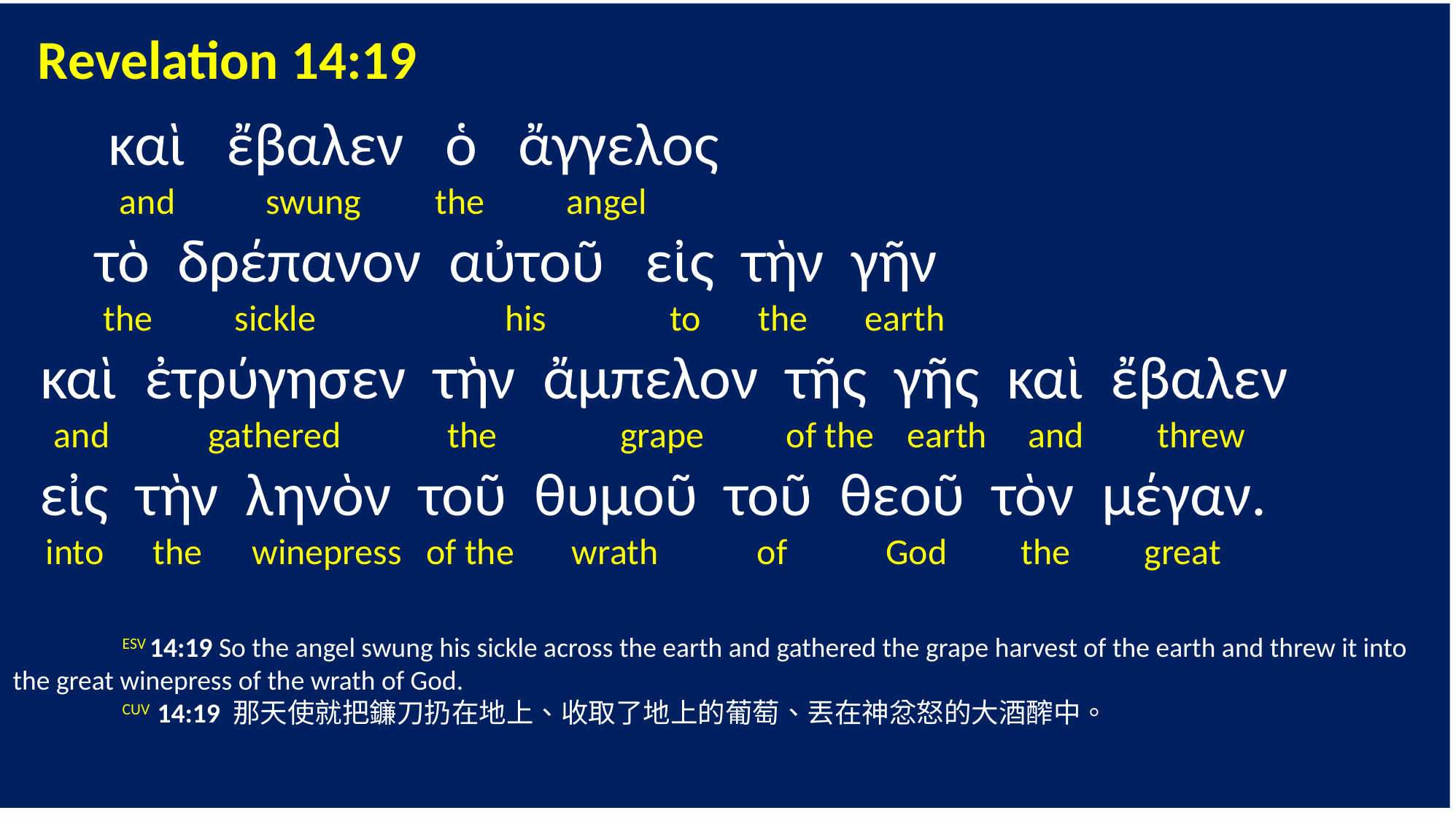

Revelation 14:19

       καὶ   ἔβαλεν   ὁ   ἄγγελος
             and           swung         the          angel
      τὸ  δρέπανον  αὐτοῦ   εἰς  τὴν  γῆν
           the          sickle                       his               to       the       earth
  καὶ  ἐτρύγησεν  τὴν  ἄμπελον  τῆς  γῆς  καὶ  ἔβαλεν
     and            gathered             the               grape          of the    earth     and         threw
  εἰς  τὴν  ληνὸν  τοῦ  θυμοῦ  τοῦ  θεοῦ  τὸν  μέγαν.
    into      the      winepress   of the       wrath            of            God         the         great

	ESV 14:19 So the angel swung his sickle across the earth and gathered the grape harvest of the earth and threw it into the great winepress of the wrath of God.
	CUV  14:19 那天使就把鐮刀扔在地上、收取了地上的葡萄、丟在神忿怒的大酒醡中。